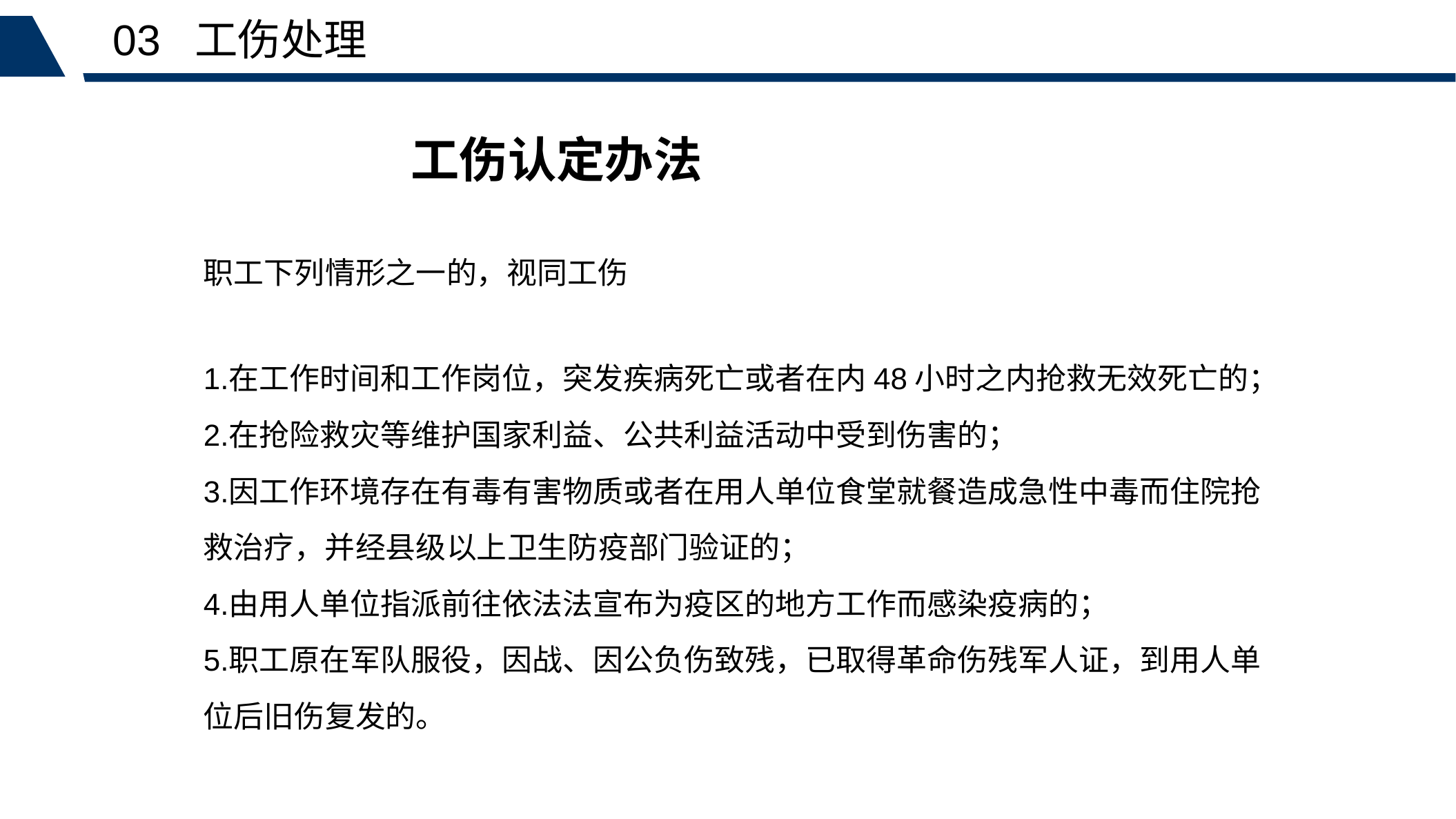

03  工伤处理

工伤认定办法
职工下列情形之一的，视同工伤
在工作时间和工作岗位，突发疾病死亡或者在内48小时之内抢救无效死亡的；
在抢险救灾等维护国家利益、公共利益活动中受到伤害的；
因工作环境存在有毒有害物质或者在用人单位食堂就餐造成急性中毒而住院抢救治疗，并经县级以上卫生防疫部门验证的；
由用人单位指派前往依法法宣布为疫区的地方工作而感染疫病的；
职工原在军队服役，因战、因公负伤致残，已取得革命伤残军人证，到用人单位后旧伤复发的。